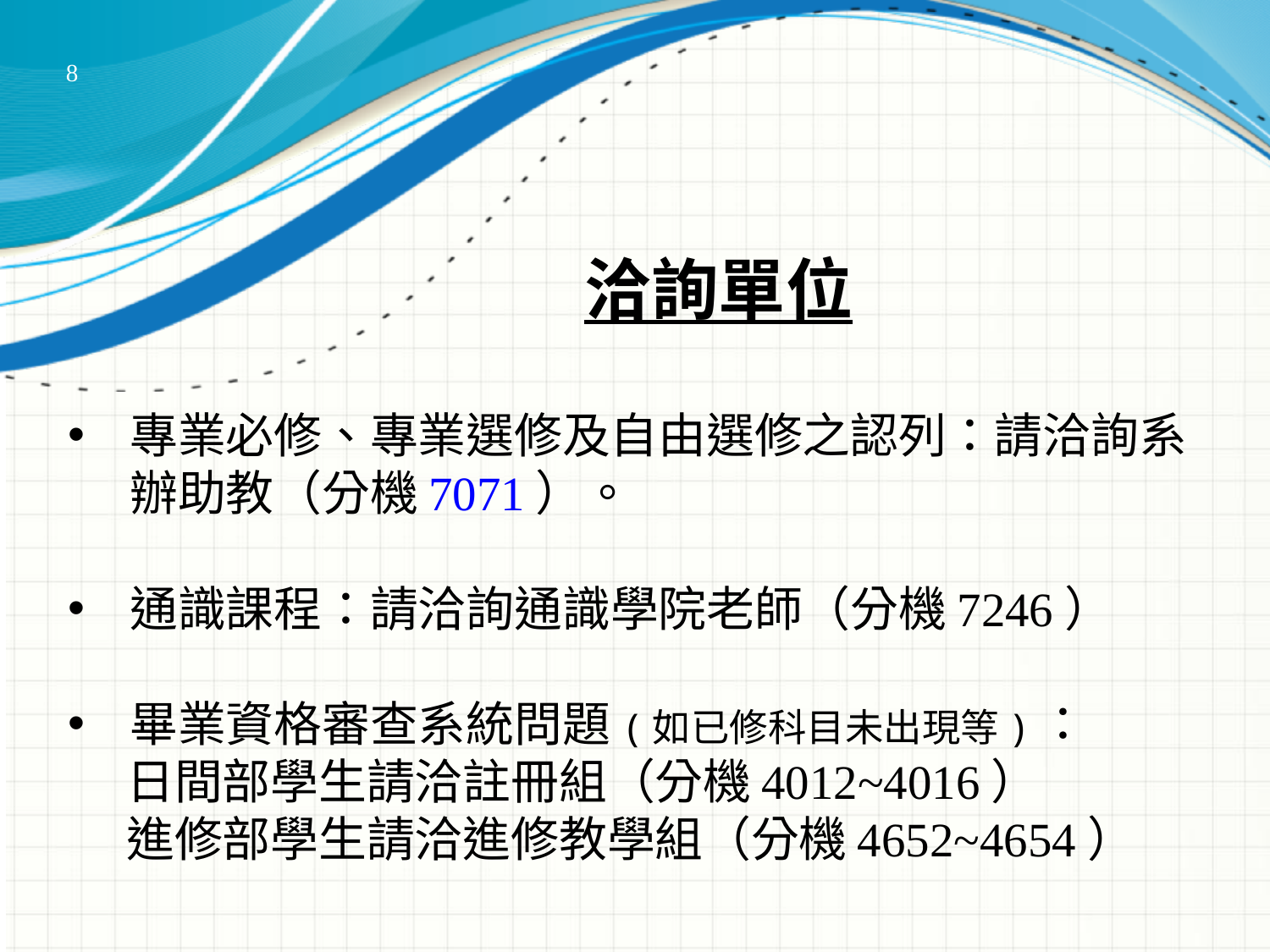

8
# 洽詢單位
專業必修、專業選修及自由選修之認列：請洽詢系辦助教（分機7071）。

通識課程：請洽詢通識學院老師（分機7246）

畢業資格審查系統問題(如已修科目未出現等)：
　 日間部學生請洽註冊組（分機4012~4016）
　 進修部學生請洽進修教學組（分機4652~4654）